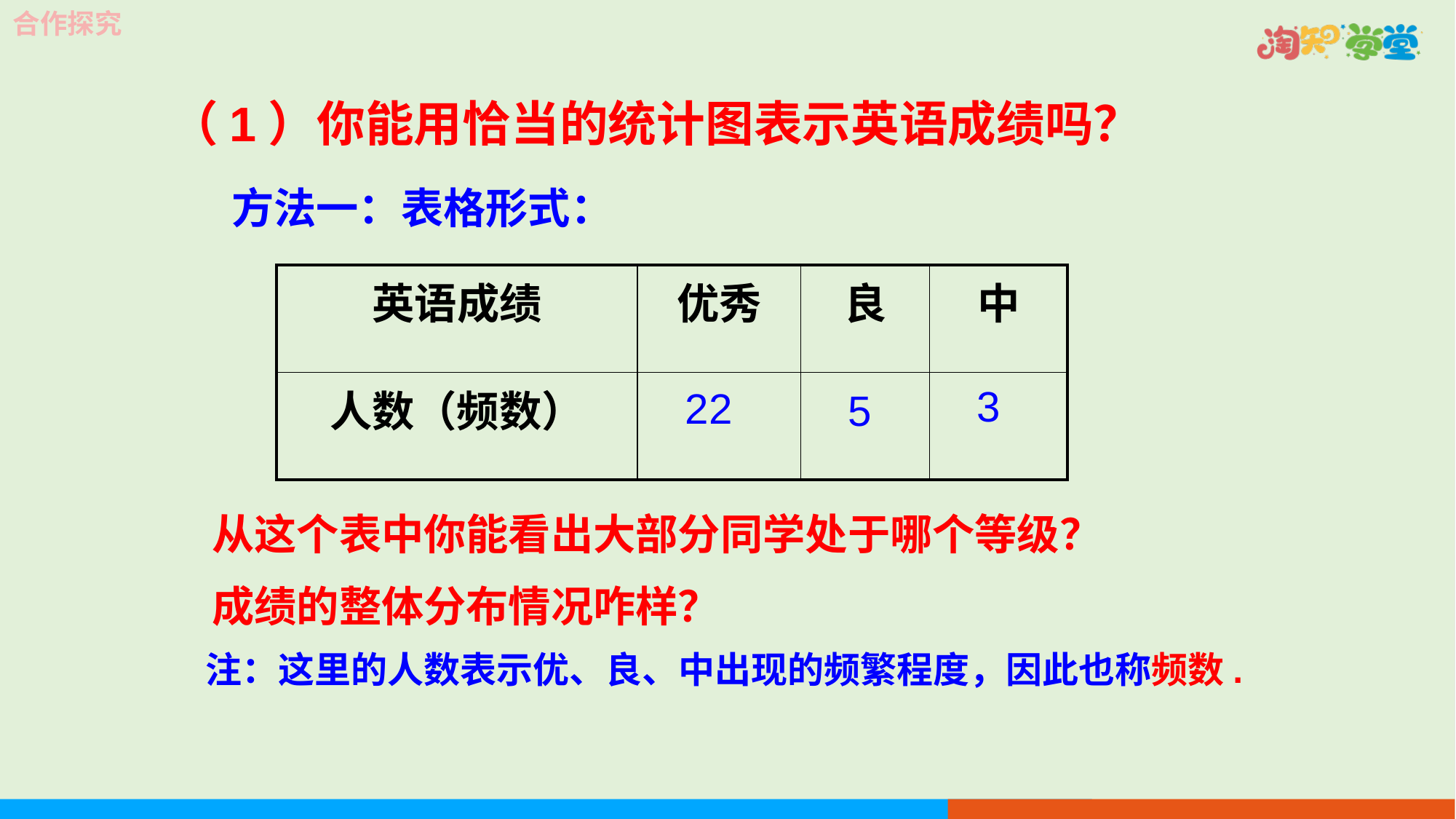

合作探究
（1）你能用恰当的统计图表示英语成绩吗？
方法一：表格形式：
| 英语成绩 | 优秀 | 良 | 中 |
| --- | --- | --- | --- |
| 人数（频数） |  |  |  |
3
22
5
从这个表中你能看出大部分同学处于哪个等级？
成绩的整体分布情况咋样？
注：这里的人数表示优、良、中出现的频繁程度，因此也称频数.